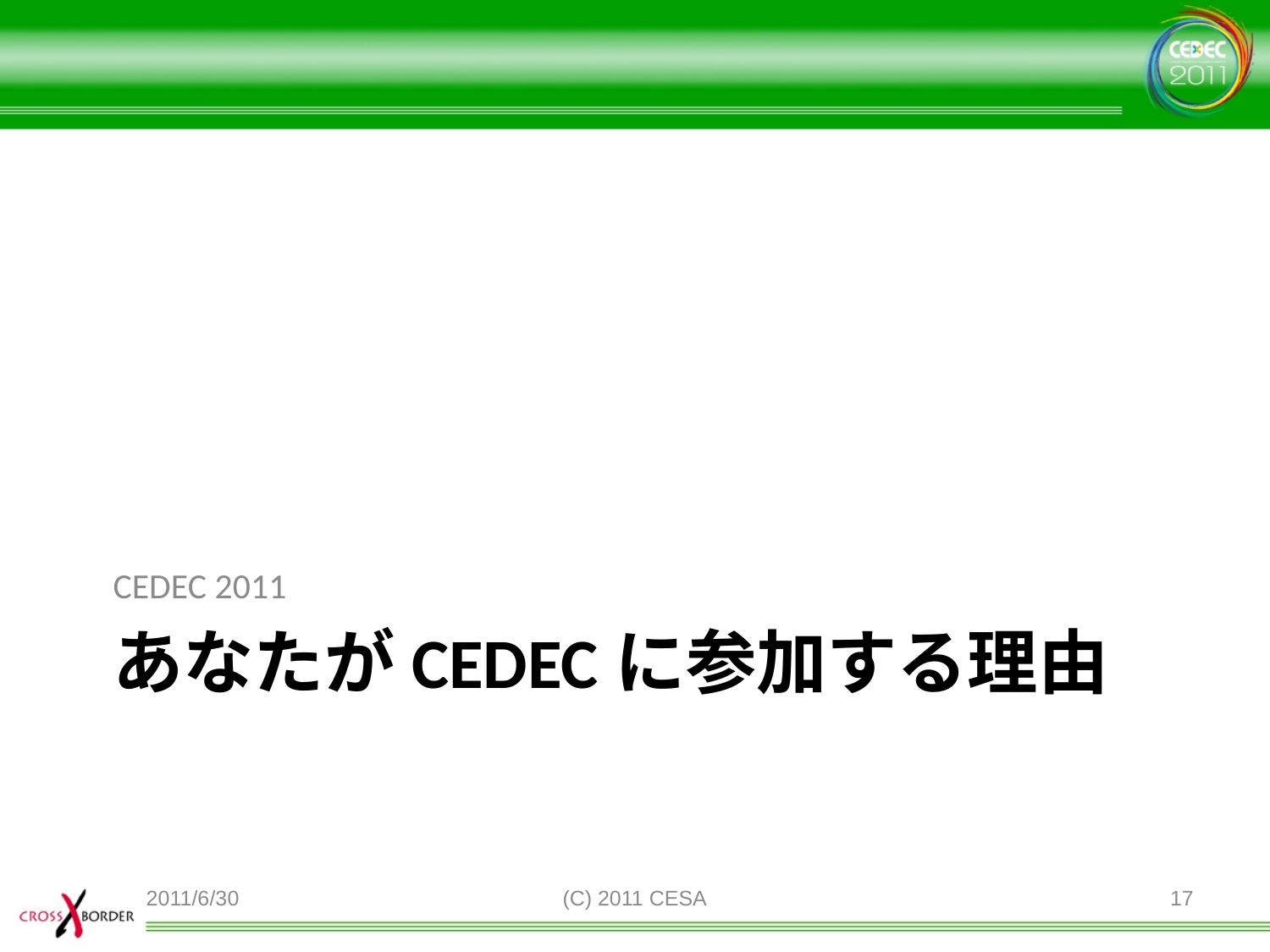

CEDEC 2011
# あなたがCEDECに参加する理由
2011/6/30
(C) 2011 CESA
17